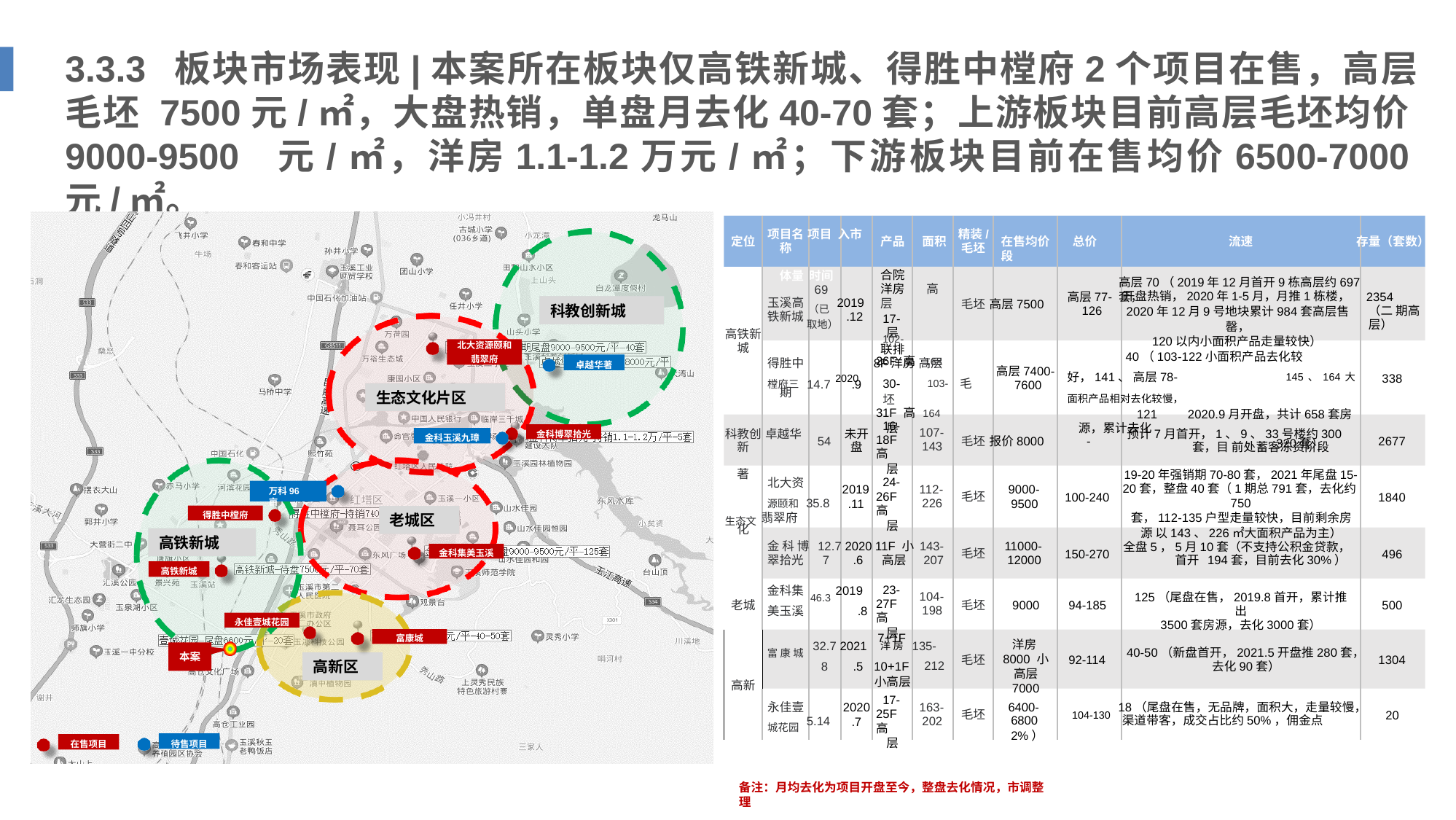

# 3.3.3 板块市场表现|本案所在板块仅高铁新城、得胜中樘府2个项目在售，高层毛坯 7500元/㎡，大盘热销，单盘月去化40-70套；上游板块目前高层毛坯均价9000-9500  元/㎡，洋房1.1-1.2万元/㎡；下游板块目前在售均价6500-7000元/㎡。

项目名 项目 入市 称	体量 时间
精装/ 毛坯

定位
产品	面积
在售均价	总价段
流速
存量（套数）
合院
洋房	高层
17-	102-
26F 高  168

高层70（2019年12月首开9栋高层约697套，
69
开盘热销，2020年1-5月，月推1栋楼，  2020年12月9号地块累计984套高层售罄，
120以内小面积产品走量较快）
玉溪高 （已 2019
高层77-  126
2354（二 期高层）
毛坯 高层7500
科教创新城
铁新城 取地） .12
层
高铁新 城
北大资源颐和
翡翠府
联排

40（103-122小面积产品去化较好，141、 高层78-	145、164大面积产品相对去化较慢，
121	2020.9月开盘，共计658套房源，累计去化
320套）
8F洋房 高层
得胜中
卓越华著

高层7400-  7600
30-	103- 毛 坯
31F 高 164
层
樘府三 14.7 2020
338
.9
期
生态文化片区

16-
18F高
层
107-
143
金科博翠拾光
科教创 卓越华 新	著
未开 盘
预计7月首开，1、9、33号楼约300套，目 前处蓄客冻资阶段

金科玉溪九璋
54
毛坯 报价8000
-
2677

19-20年强销期70-80套，2021年尾盘15-
20套，整盘40套（1期总791套，去化约750
套，112-135户型走量较快，目前剩余房源 以143、226㎡大面积产品为主）
北大资
24-
26F高
层
112-
226

2019
.11
9000-
9500
万科96亩

毛坯
源颐和 35.8
100-240
1840
生态文 翡翠府
得胜中樘府

老城区
化

高铁新城
金 科 博  12.7 2020 11F 小 143-
翠拾光	7	.6	高层	207
11000-
12000
全盘5，5月10套（不支持公积金贷款，首开  194套，目前去化30%）
金科集美玉溪
毛坯
150-270
496

高铁新城

23-
27F高
层
104-
198
金科集 46.3 2019
美玉溪	.8
125（尾盘在售，2019.8首开，累计推出
3500套房源，去化3000套）
老城
毛坯	9000
94-185
500
永佳壹城花园

7+1F
富康城

洋房8000 小高层 7000

富 康 城  32.7 2021   洋 房 135-
212
40-50（新盘首开，2021.5开盘推280套， 去化90套）
本案
毛坯
92-114
1304
高新区
8	.5
10+1F
小高层
高新

17-
25F高
层
163-
202
永佳壹
2020
.7
6400-
6800	104-130 渠道带客，成交占比约50%，佣金点2%）
18（尾盘在售，无品牌，面积大，走量较慢，
毛坯
城花园 5.14
20
待售项目
在售项目

备注：月均去化为项目开盘至今，整盘去化情况，市调整理